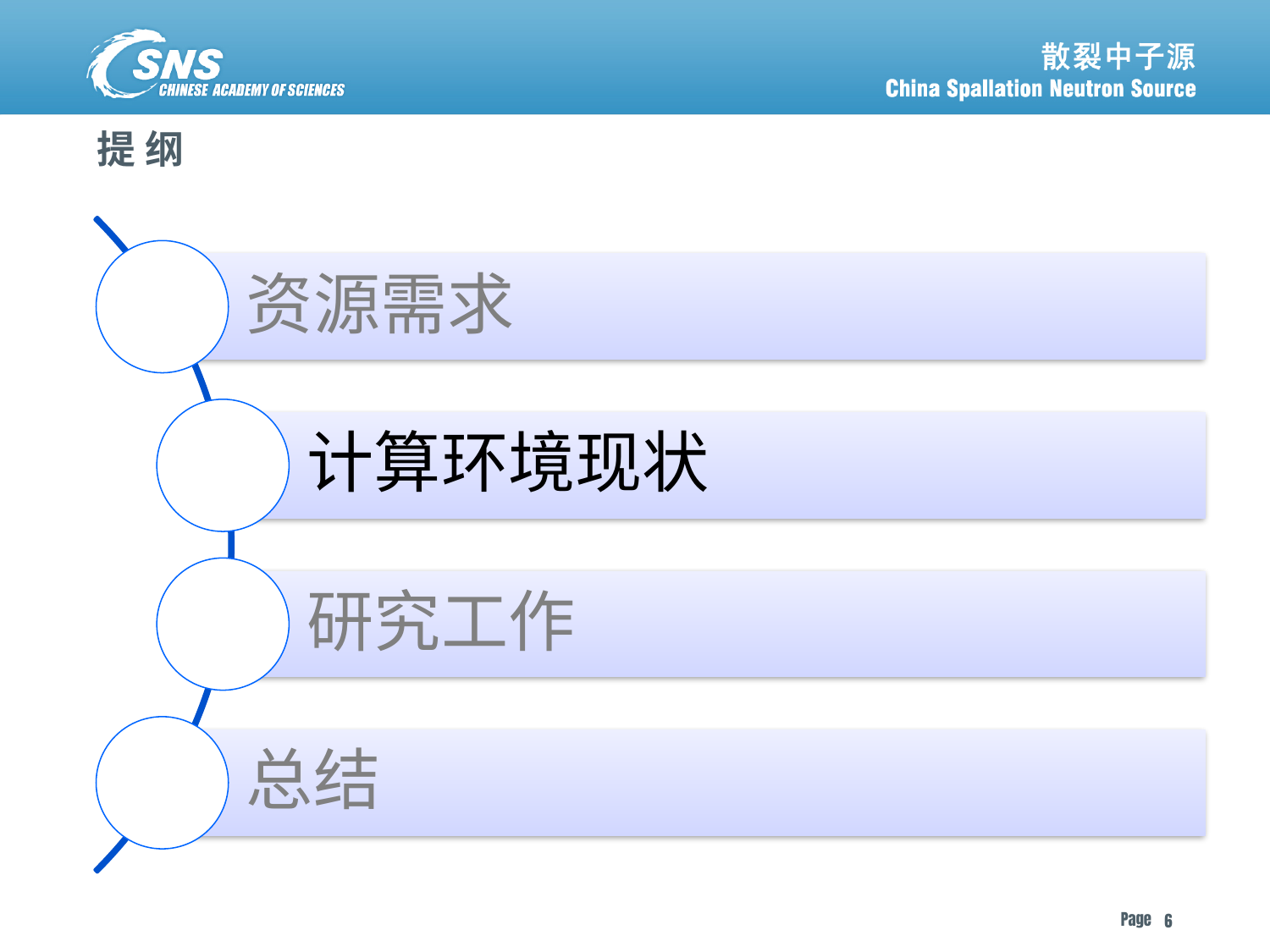

# 提 纲
资源需求
计算环境现状
研究工作
总结
6